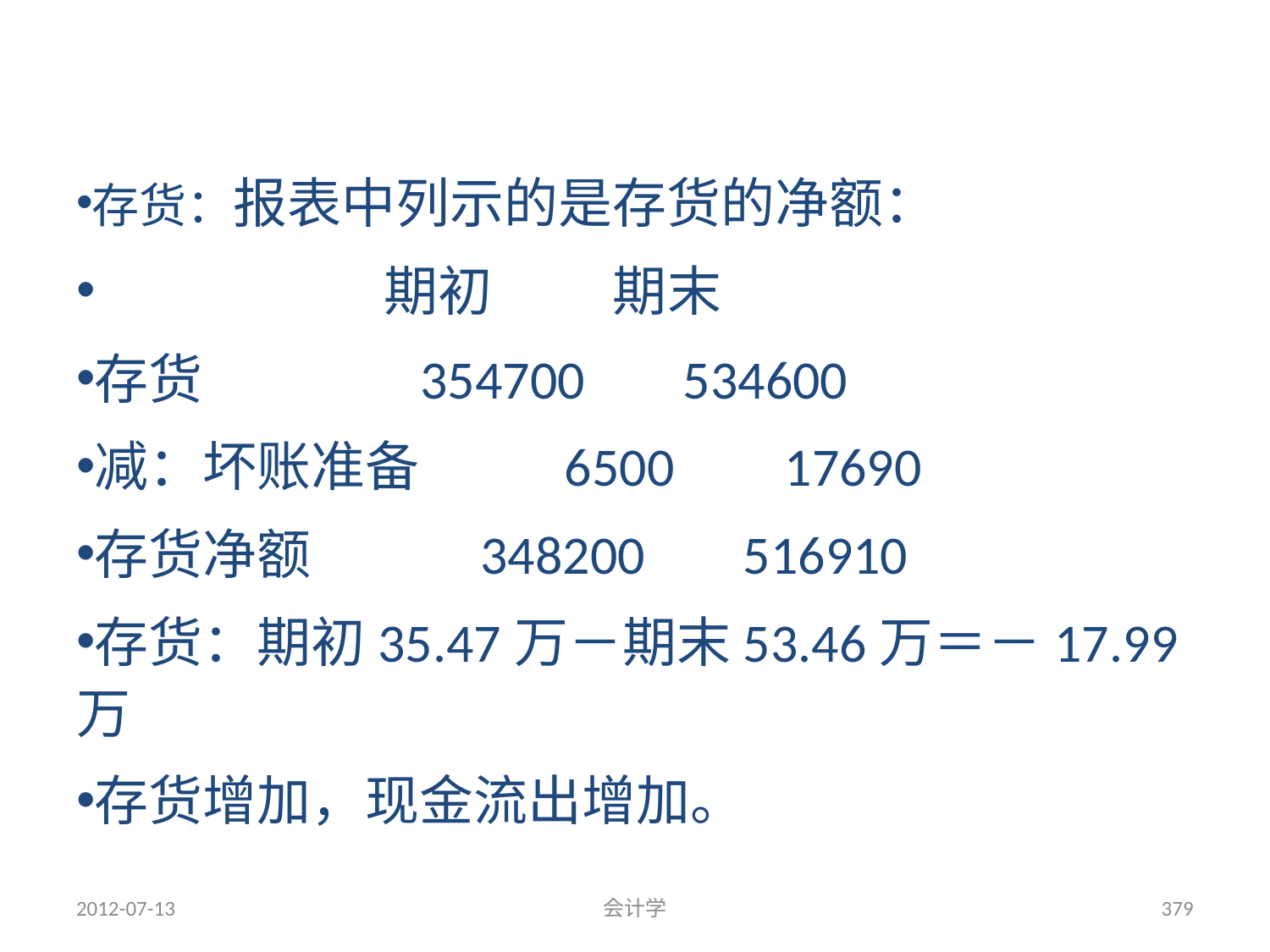

存货：报表中列示的是存货的净额：
                       期初          期末
存货                 354700        534600
减：坏账准备           6500         17690
存货净额             348200        516910
存货：期初35.47万－期末53.46万＝－17.99万
存货增加，现金流出增加。

2012-07-13
会计学
379